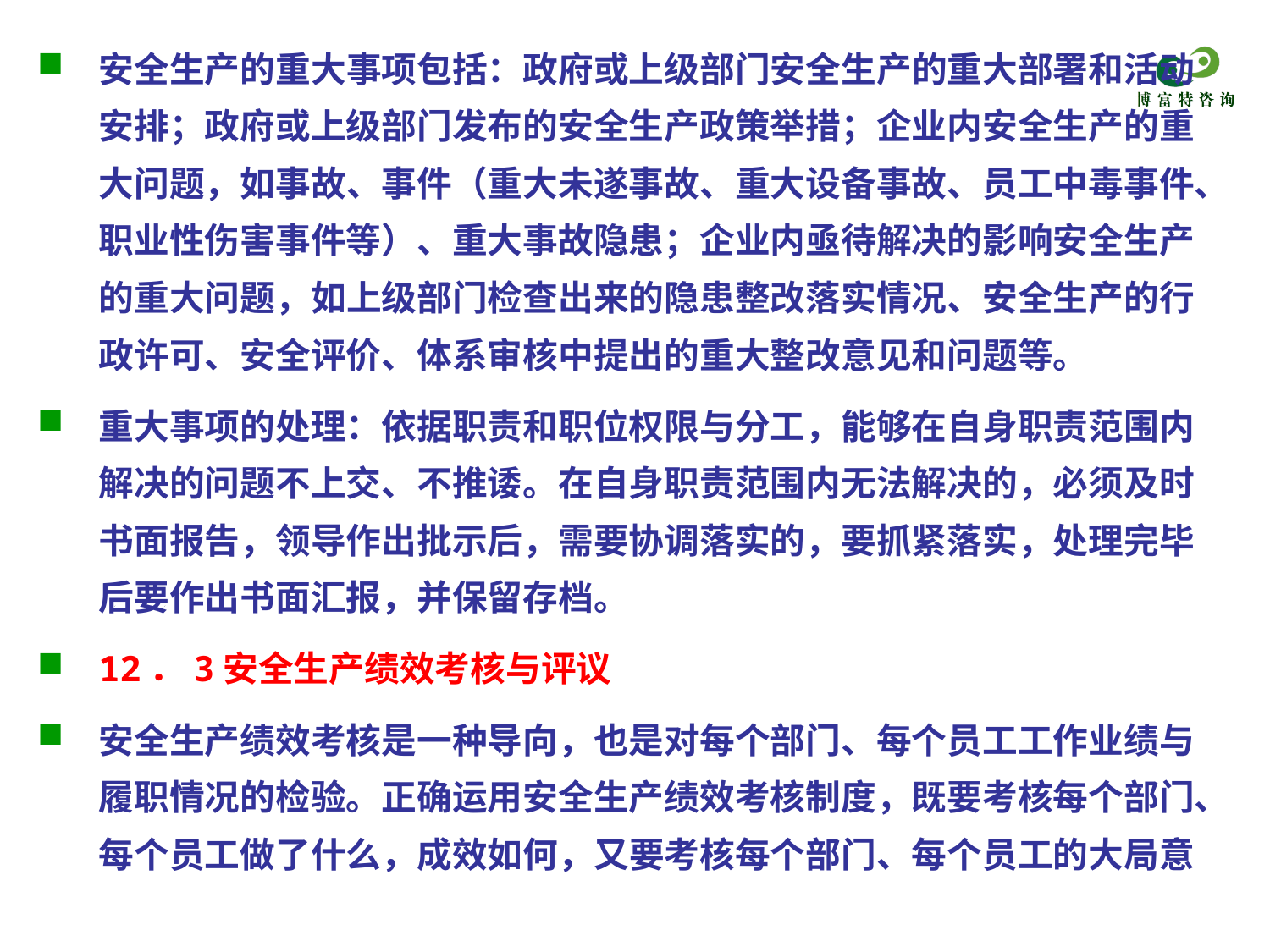

安全生产的重大事项包括：政府或上级部门安全生产的重大部署和活动安排；政府或上级部门发布的安全生产政策举措；企业内安全生产的重大问题，如事故、事件（重大未遂事故、重大设备事故、员工中毒事件、职业性伤害事件等）、重大事故隐患；企业内亟待解决的影响安全生产的重大问题，如上级部门检查出来的隐患整改落实情况、安全生产的行政许可、安全评价、体系审核中提出的重大整改意见和问题等。
重大事项的处理：依据职责和职位权限与分工，能够在自身职责范围内解决的问题不上交、不推诿。在自身职责范围内无法解决的，必须及时书面报告，领导作出批示后，需要协调落实的，要抓紧落实，处理完毕后要作出书面汇报，并保留存档。
12．3安全生产绩效考核与评议
安全生产绩效考核是一种导向，也是对每个部门、每个员工工作业绩与履职情况的检验。正确运用安全生产绩效考核制度，既要考核每个部门、每个员工做了什么，成效如何，又要考核每个部门、每个员工的大局意